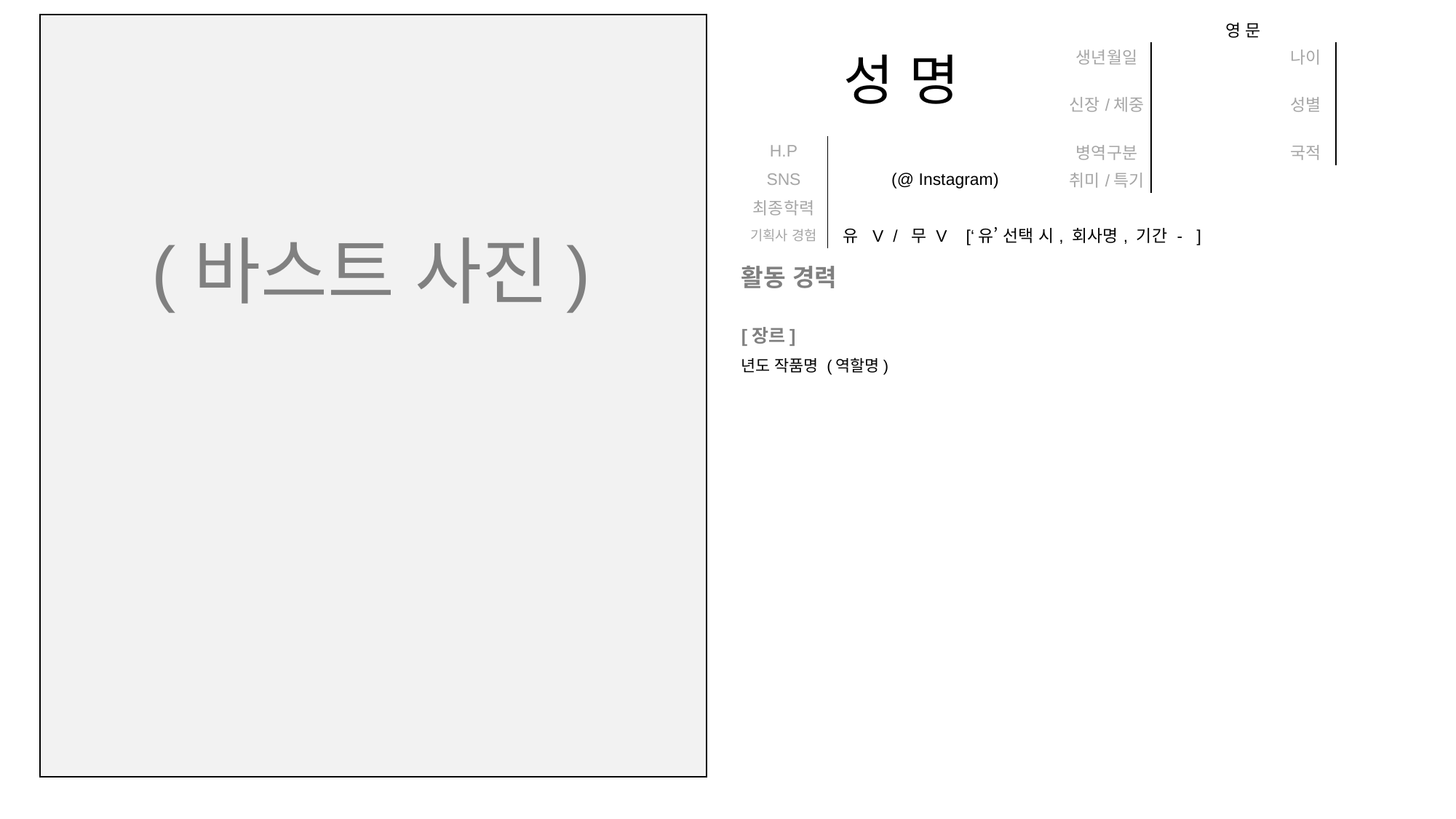

| 성 명 |  | 영 문 |  |  |  |
| --- | --- | --- | --- | --- | --- |
|  |  | 생년월일 |  | 나이 |  |
|  |  | 신장/체중 |  | 성별 |  |
| H.P |  | 병역구분 |  | 국적 |  |
| SNS | (@ Instagram) | 취미/특기 |  |  |  |
| 최종학력 |  |  |  |  |  |
| 기획사 경험 | 유 V / 무 V [‘유’ 선택 시, 회사명, 기간 - ] |  |  |  |  |
(바스트 사진)
활동 경력

[장르]
년도 작품명 (역할명)